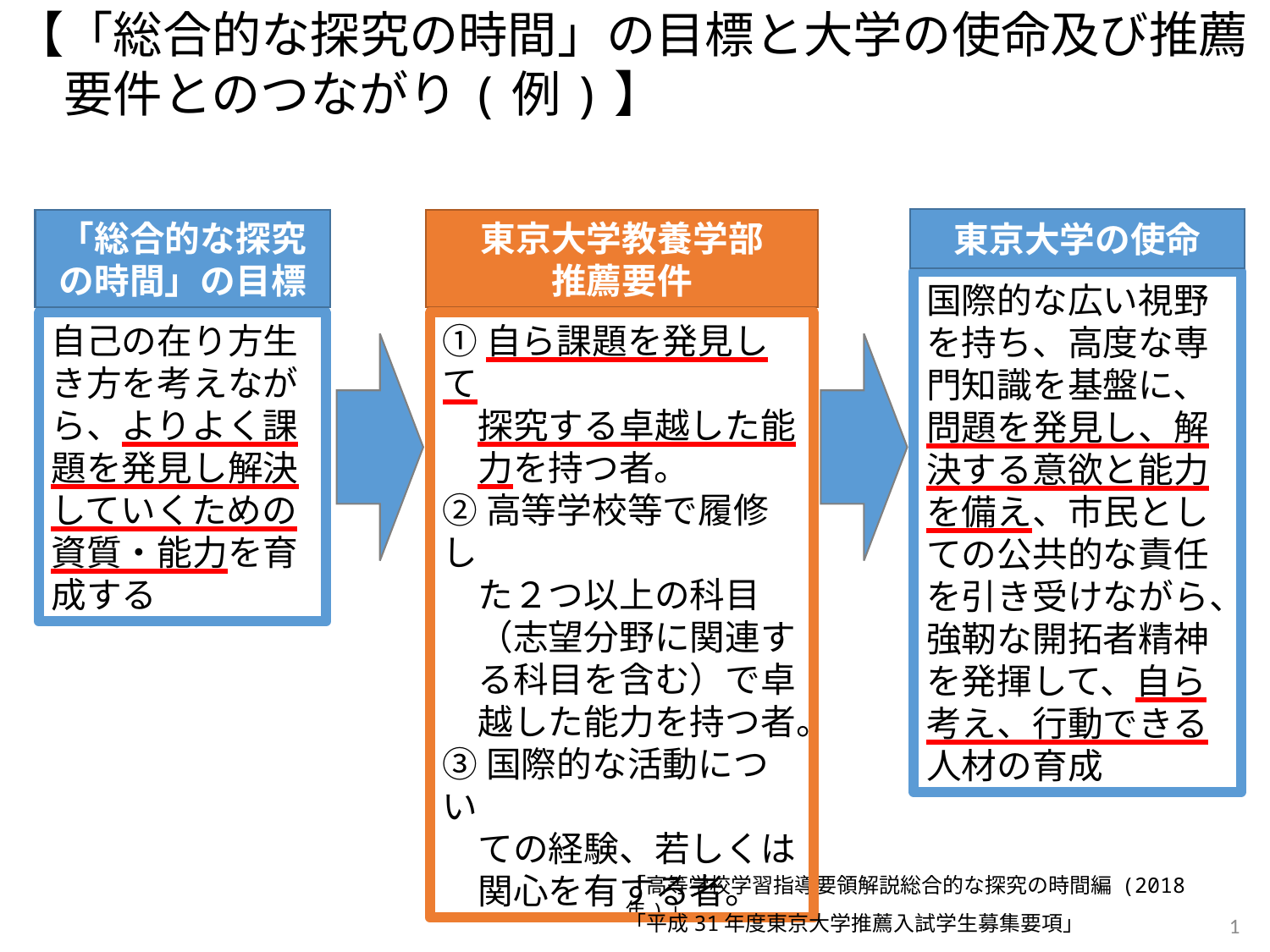

【「総合的な探究の時間」の目標と大学の使命及び推薦
　要件とのつながり(例)】
東京大学の使命
国際的な広い視野を持ち、高度な専門知識を基盤に、問題を発見し、解決する意欲と能力を備え、市民としての公共的な責任を引き受けながら、
強靭な開拓者精神を発揮して、自ら考え、行動できる人材の育成
「総合的な探究の時間」の目標
自己の在り方生き方を考えながら、よりよく課題を発見し解決していくための資質・能力を育成する
東京大学教養学部
推薦要件
①自ら課題を発見して
　探究する卓越した能
　力を持つ者。
②高等学校等で履修し
　た２つ以上の科目
　（志望分野に関連す
　る科目を含む）で卓
　越した能力を持つ者。
③国際的な活動につい
　ての経験、若しくは
　関心を有する者。

「高等学校学習指導要領解説総合的な探究の時間編 (2018年)」
1
「平成31年度東京大学推薦入試学生募集要項」